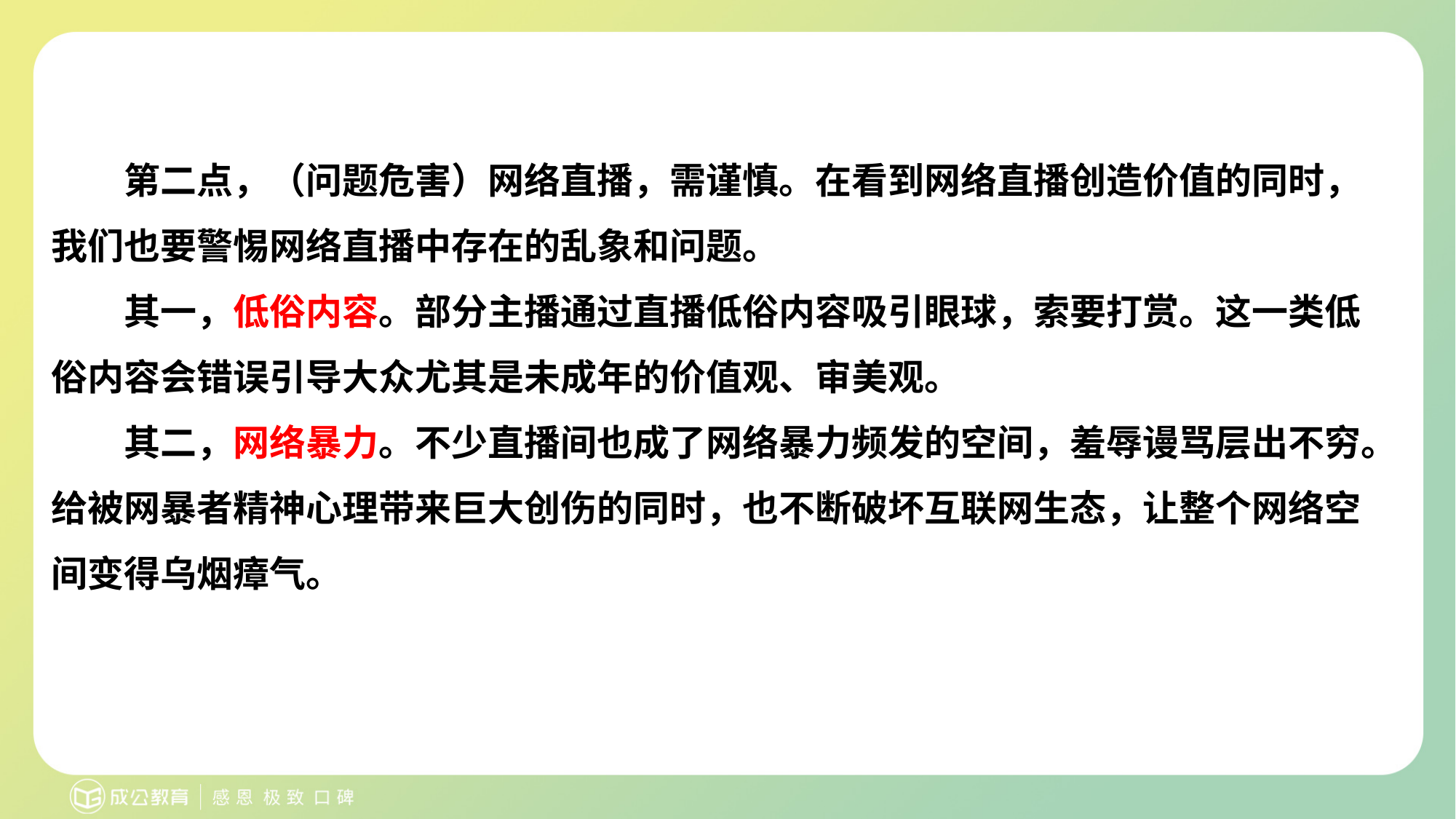

第二点，（问题危害）网络直播，需谨慎。在看到网络直播创造价值的同时，我们也要警惕网络直播中存在的乱象和问题。
其一，低俗内容。部分主播通过直播低俗内容吸引眼球，索要打赏。这一类低俗内容会错误引导大众尤其是未成年的价值观、审美观。
其二，网络暴力。不少直播间也成了网络暴力频发的空间，羞辱谩骂层出不穷。给被网暴者精神心理带来巨大创伤的同时，也不断破坏互联网生态，让整个网络空间变得乌烟瘴气。